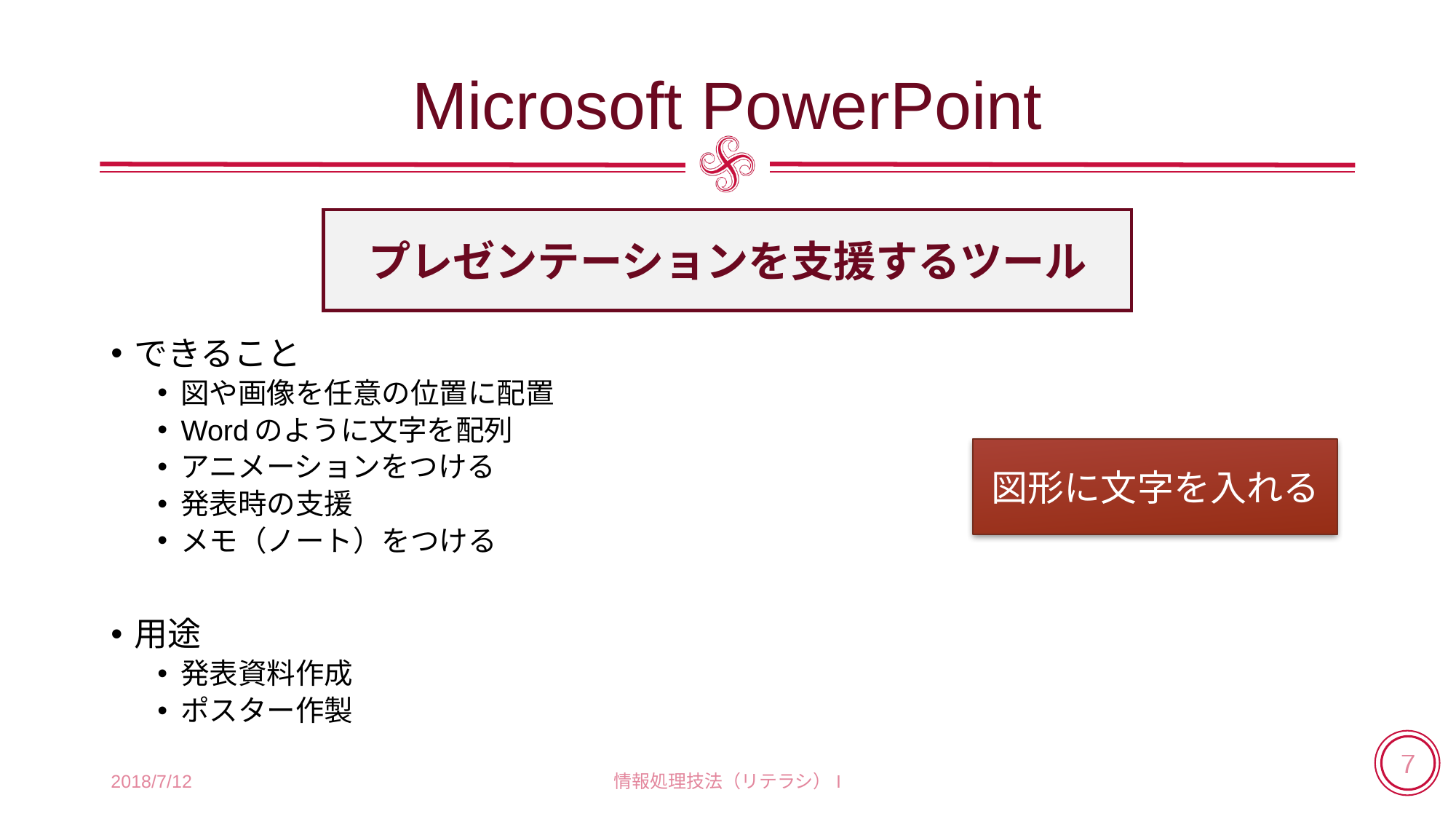

# Microsoft PowerPoint
プレゼンテーションを支援するツール
できること
図や画像を任意の位置に配置
Wordのように文字を配列
アニメーションをつける
発表時の支援
メモ（ノート）をつける

用途
発表資料作成
ポスター作製

図形に文字を入れる
2018/7/12
情報処理技法（リテラシ）I